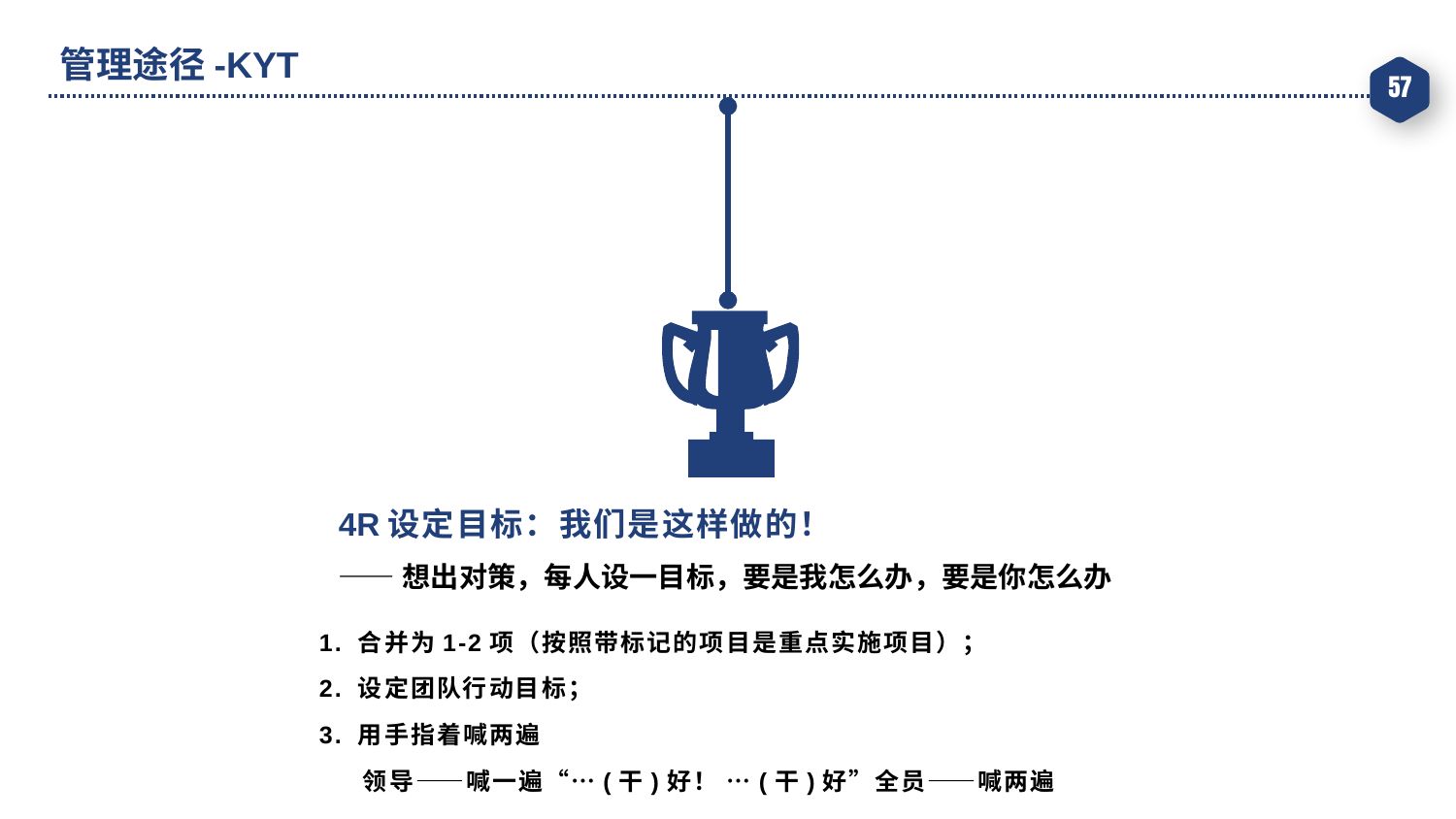

管理途径-KYT

4R设定目标：我们是这样做的！
——想出对策，每人设一目标，要是我怎么办，要是你怎么办
1. 合并为1-2项（按照带标记的项目是重点实施项目）；
2. 设定团队行动目标；
3. 用手指着喊两遍
     领导——喊一遍“…(干)好！ …(干)好”全员——喊两遍